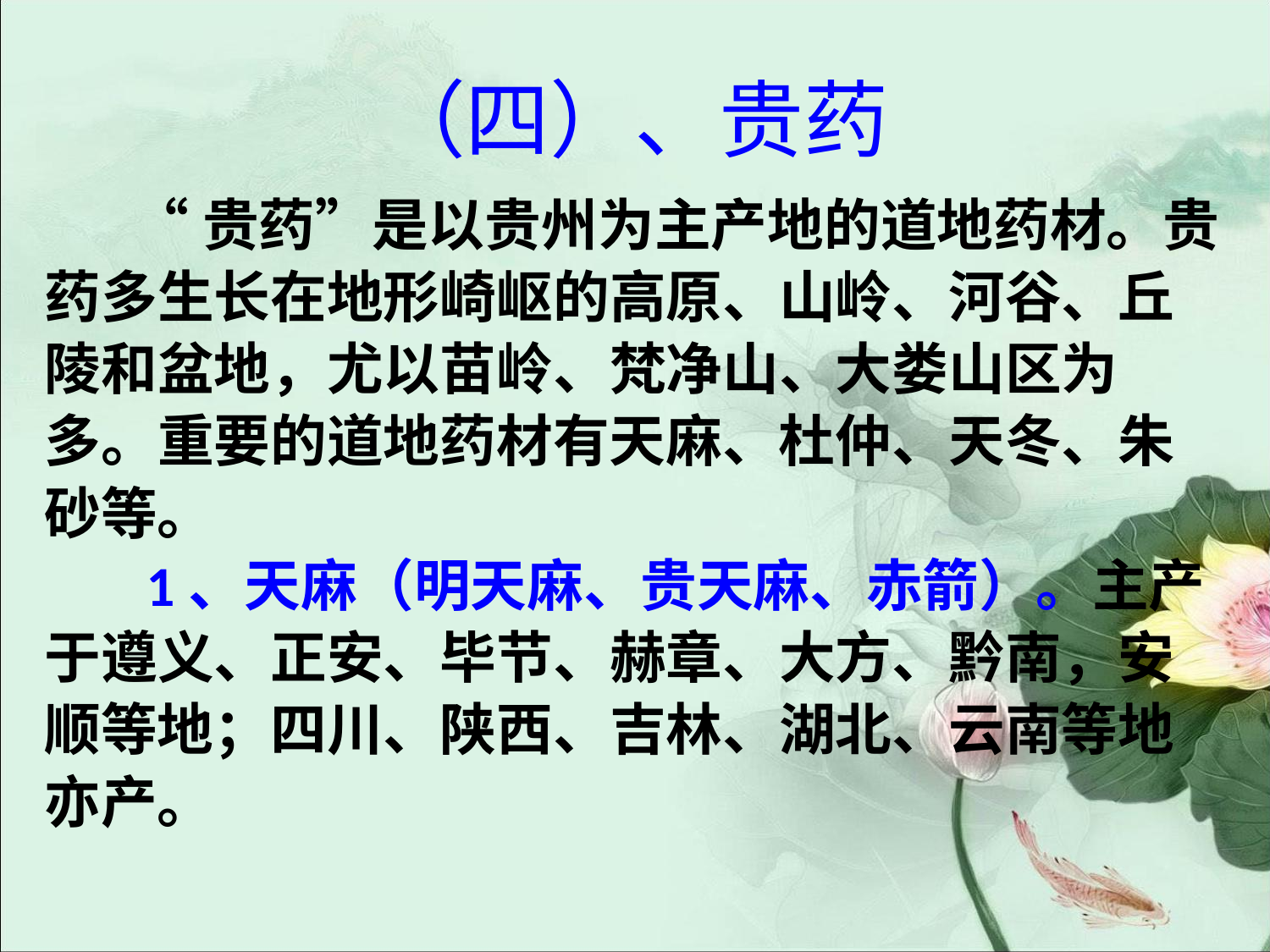

# （四）、贵药
        “贵药”是以贵州为主产地的道地药材。贵
药多生长在地形崎岖的高原、山岭、河谷、丘
陵和盆地，尤以苗岭、梵净山、大娄山区为
多。重要的道地药材有天麻、杜仲、天冬、朱
砂等。
        1、天麻（明天麻、贵天麻、赤箭）。主产
于遵义、正安、毕节、赫章、大方、黔南，安
顺等地；四川、陕西、吉林、湖北、云南等地
亦产。